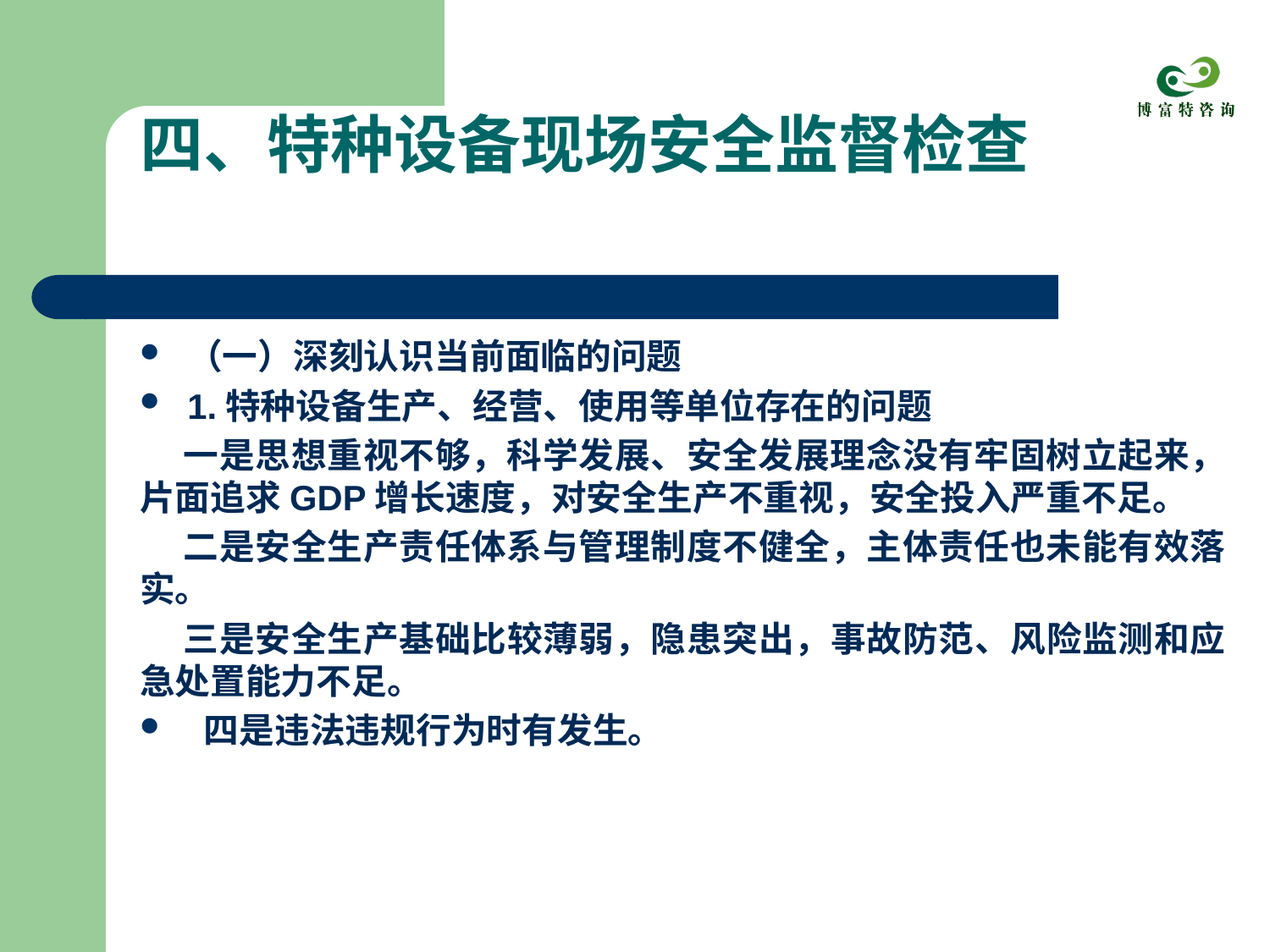

# 四、特种设备现场安全监督检查
（一）深刻认识当前面临的问题
1.特种设备生产、经营、使用等单位存在的问题
    一是思想重视不够，科学发展、安全发展理念没有牢固树立起来，片面追求GDP增长速度，对安全生产不重视，安全投入严重不足。
    二是安全生产责任体系与管理制度不健全，主体责任也未能有效落实。
    三是安全生产基础比较薄弱，隐患突出，事故防范、风险监测和应急处置能力不足。
 四是违法违规行为时有发生。